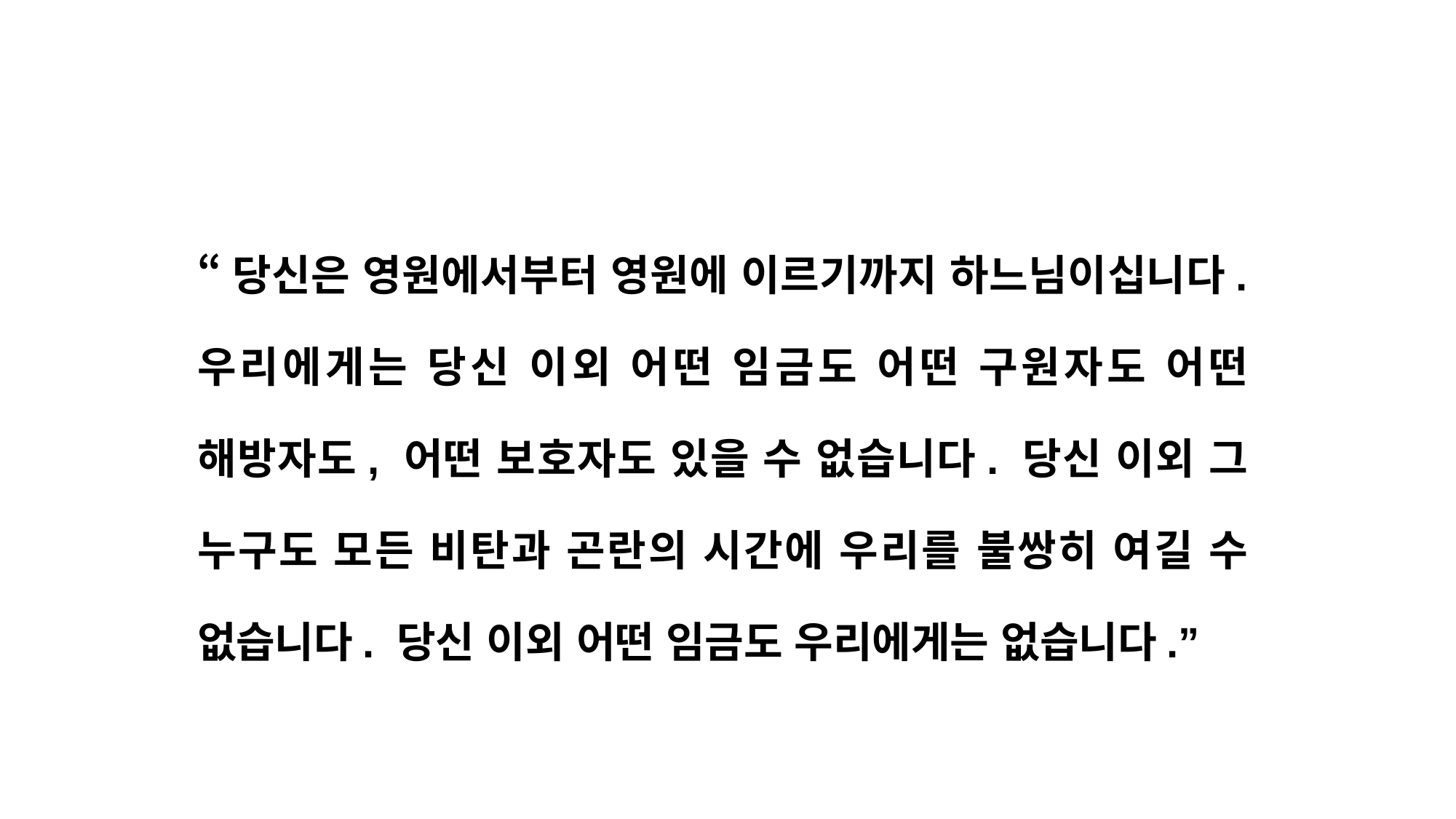

“당신은 영원에서부터 영원에 이르기까지 하느님이십니다. 우리에게는 당신 이외 어떤 임금도 어떤 구원자도 어떤 해방자도, 어떤 보호자도 있을 수 없습니다. 당신 이외 그 누구도 모든 비탄과 곤란의 시간에 우리를 불쌍히 여길 수 없습니다. 당신 이외 어떤 임금도 우리에게는 없습니다.”